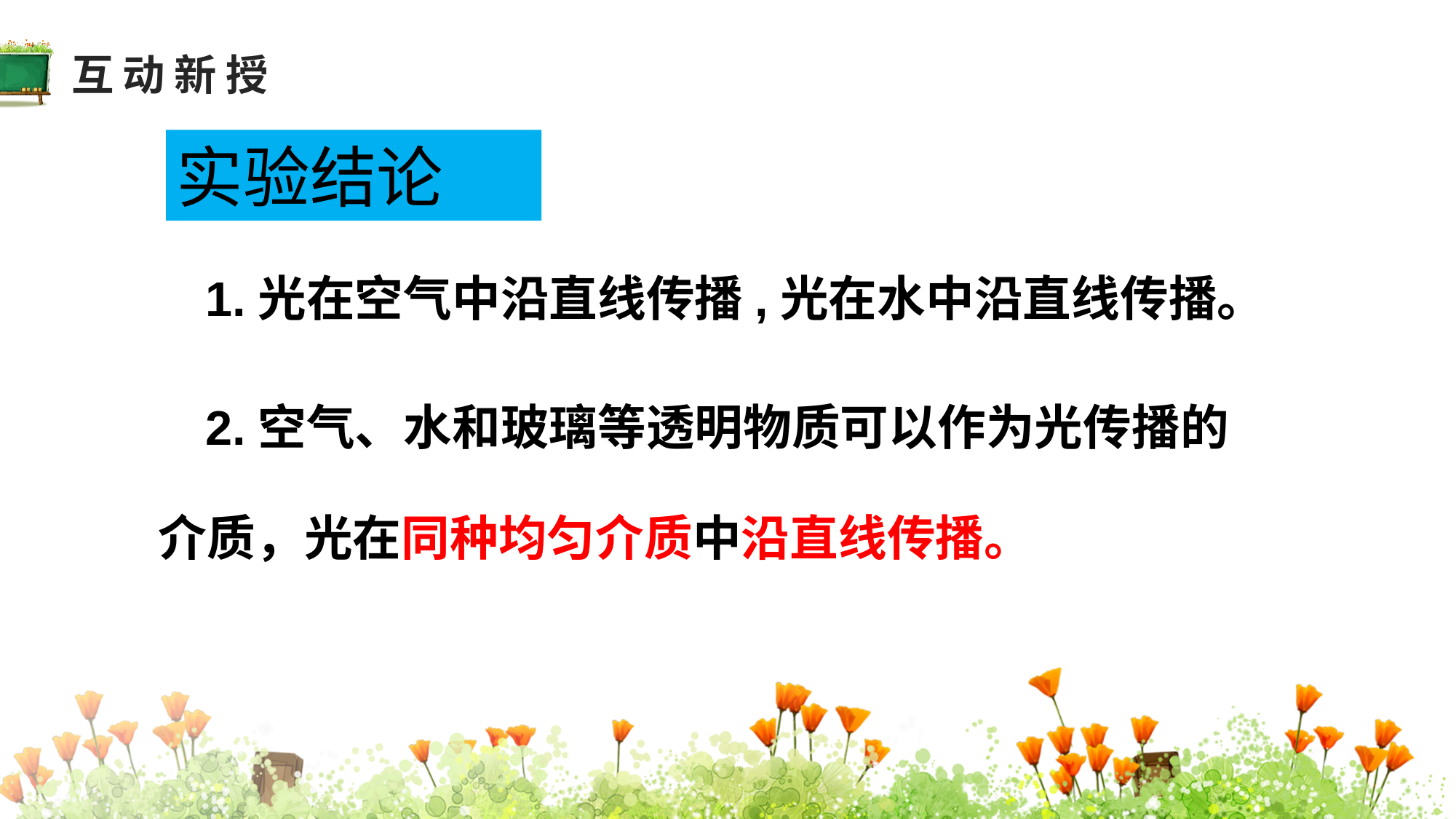

互动新授
实验结论
    1.光在空气中沿直线传播,光在水中沿直线传播。
    2.空气、水和玻璃等透明物质可以作为光传播的介质，光在同种均匀介质中沿直线传播。